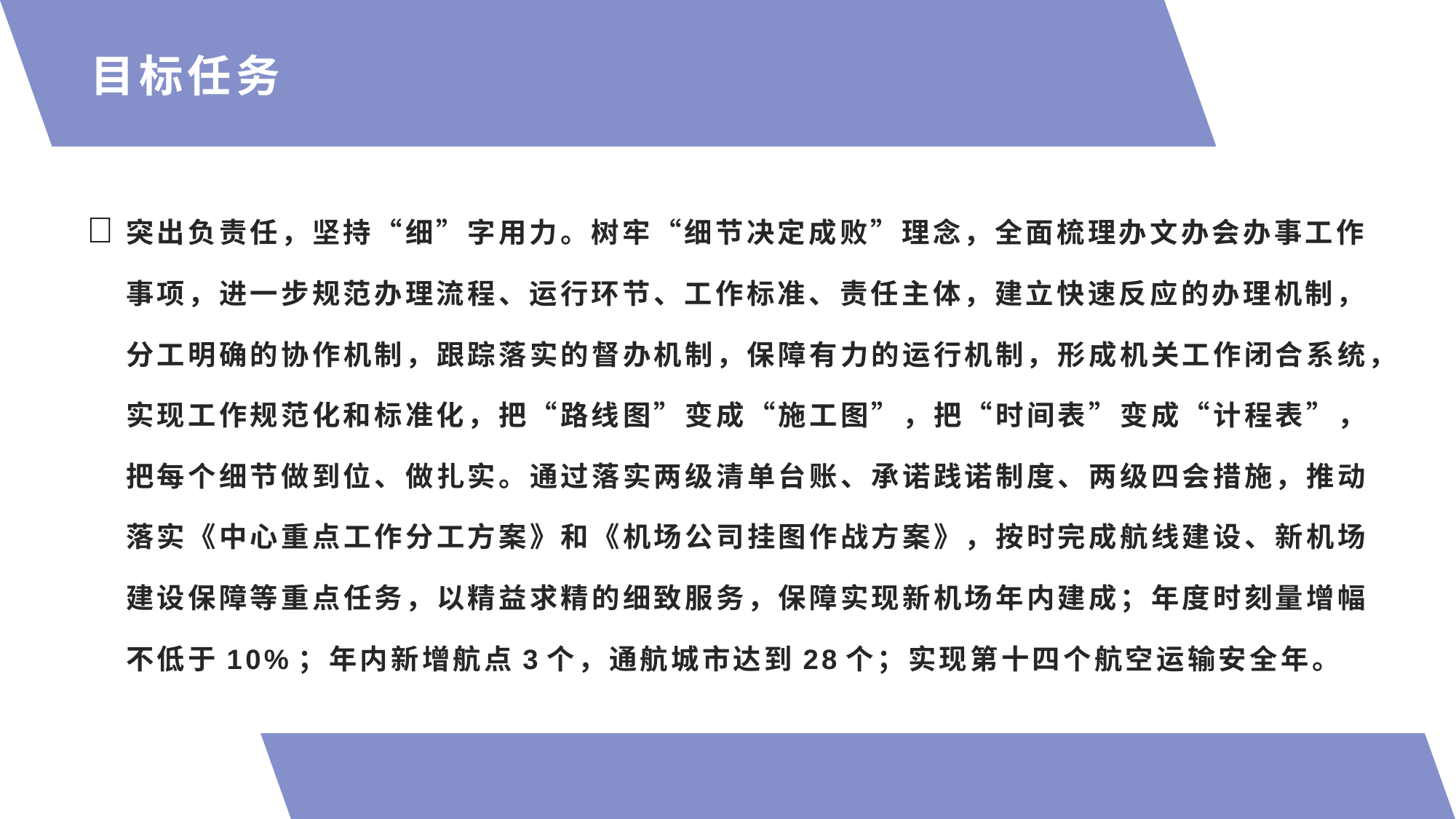

目标任务

突出负责任，坚持“细”字用力。树牢“细节决定成败”理念，全面梳理办文办会办事工作事项，进一步规范办理流程、运行环节、工作标准、责任主体，建立快速反应的办理机制，分工明确的协作机制，跟踪落实的督办机制，保障有力的运行机制，形成机关工作闭合系统，实现工作规范化和标准化，把“路线图”变成“施工图”，把“时间表”变成“计程表”，把每个细节做到位、做扎实。通过落实两级清单台账、承诺践诺制度、两级四会措施，推动落实《中心重点工作分工方案》和《机场公司挂图作战方案》，按时完成航线建设、新机场建设保障等重点任务，以精益求精的细致服务，保障实现新机场年内建成；年度时刻量增幅不低于10%；年内新增航点3个，通航城市达到28个；实现第十四个航空运输安全年。